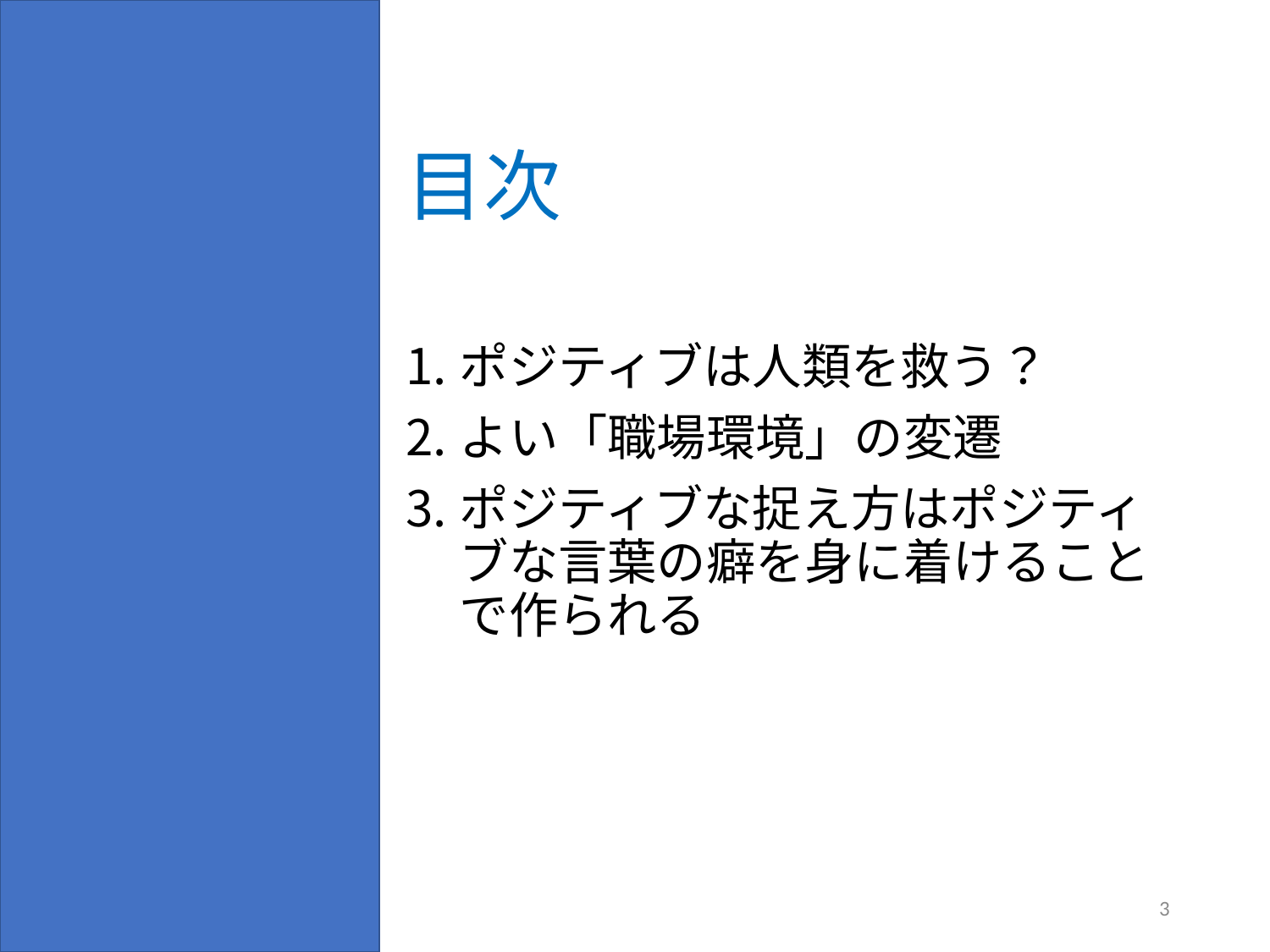

# 目次

ポジティブは人類を救う？
よい「職場環境」の変遷
ポジティブな捉え方はポジティブな言葉の癖を身に着けることで作られる
3